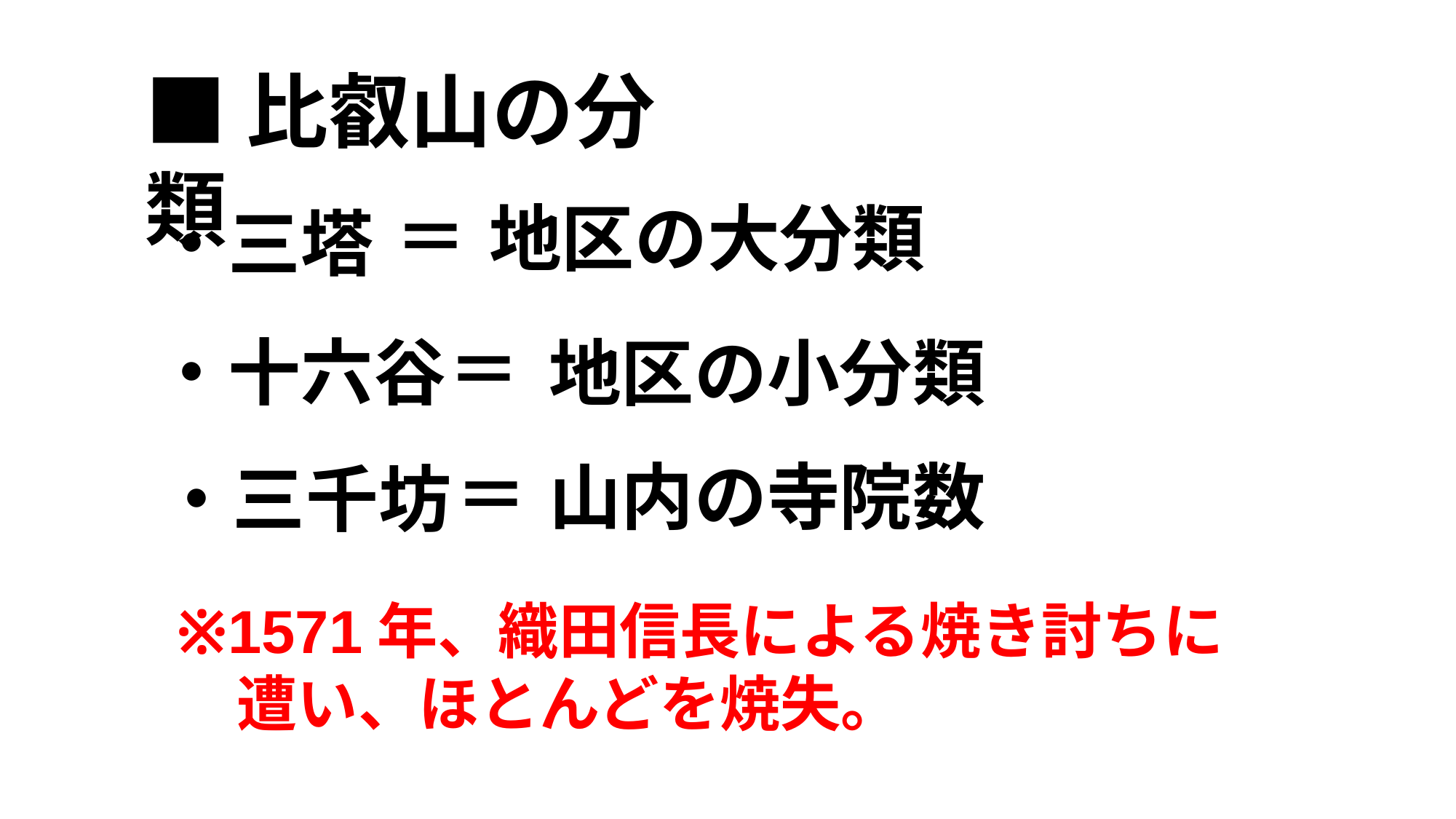

■比叡山の分類
＝
地区の大分類
・三塔
＝
・十六谷
地区の小分類
＝
山内の寺院数
・三千坊
※1571年、織田信長による焼き討ちに
　遭い、ほとんどを焼失。